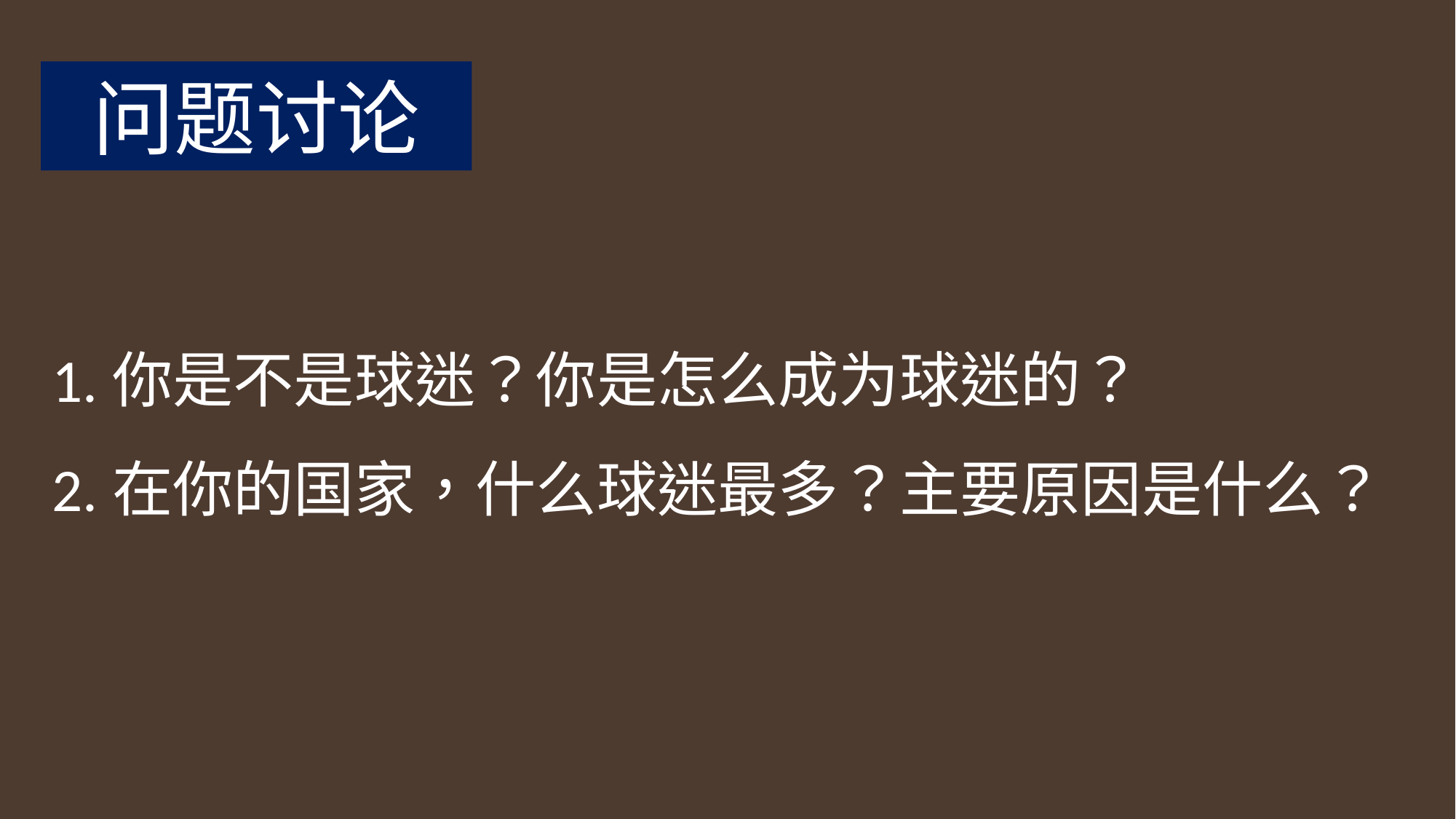

问题讨论
1.你是不是球迷？你是怎么成为球迷的？
2.在你的国家，什么球迷最多？主要原因是什么？